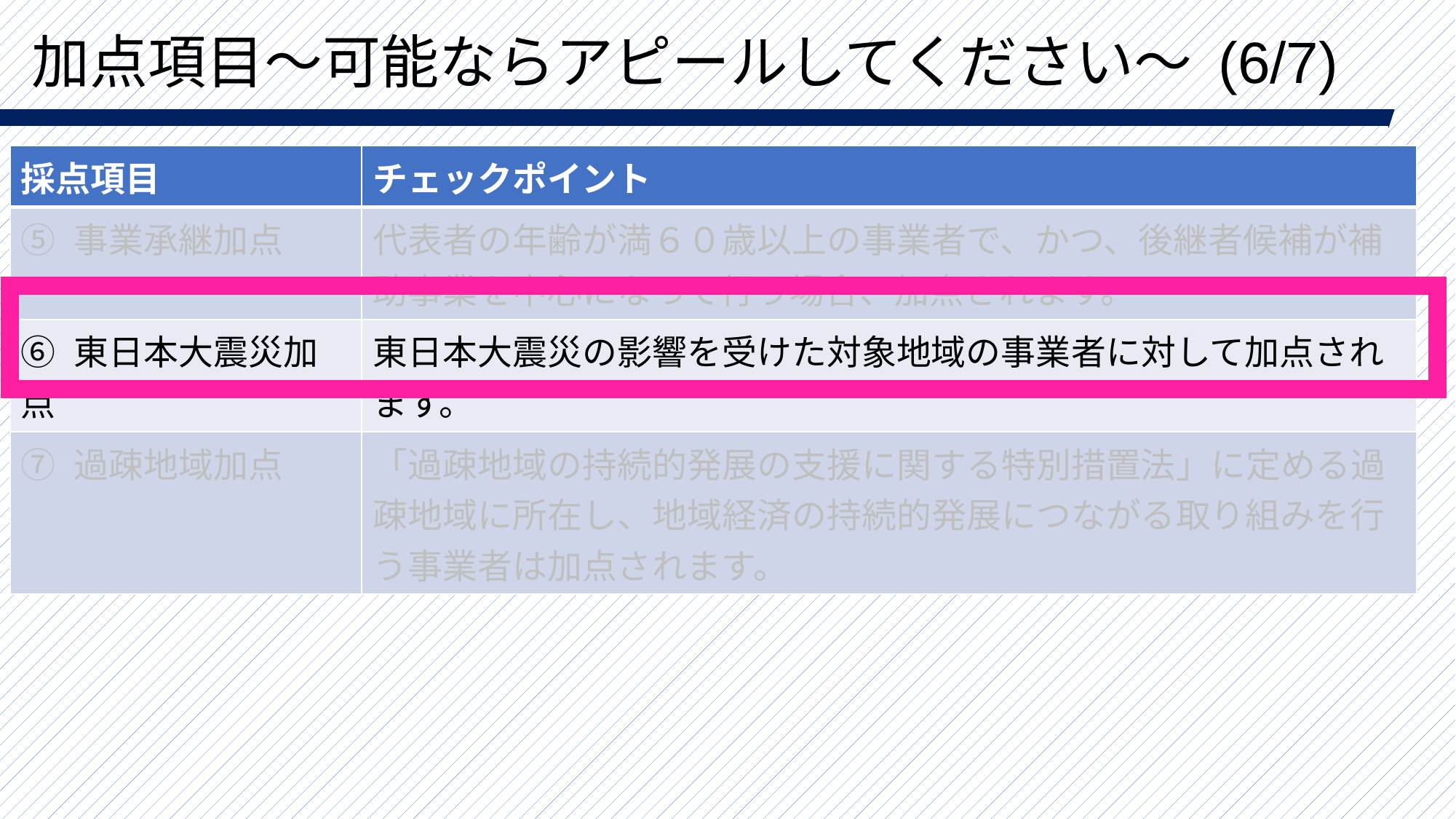

# 加点項目～可能ならアピールしてください～ (6/7)

| 採点項目 | チェックポイント |
| --- | --- |
| ⑤ 事業承継加点 | 代表者の年齢が満６０歳以上の事業者で、かつ、後継者候補が補助事業を中心になって行う場合、加点されます。 |
| ⑥ 東日本大震災加点 | 東日本大震災の影響を受けた対象地域の事業者に対して加点されます。 |
| ⑦ 過疎地域加点 | 「過疎地域の持続的発展の支援に関する特別措置法」に定める過疎地域に所在し、地域経済の持続的発展につながる取り組みを行う事業者は加点されます。 |